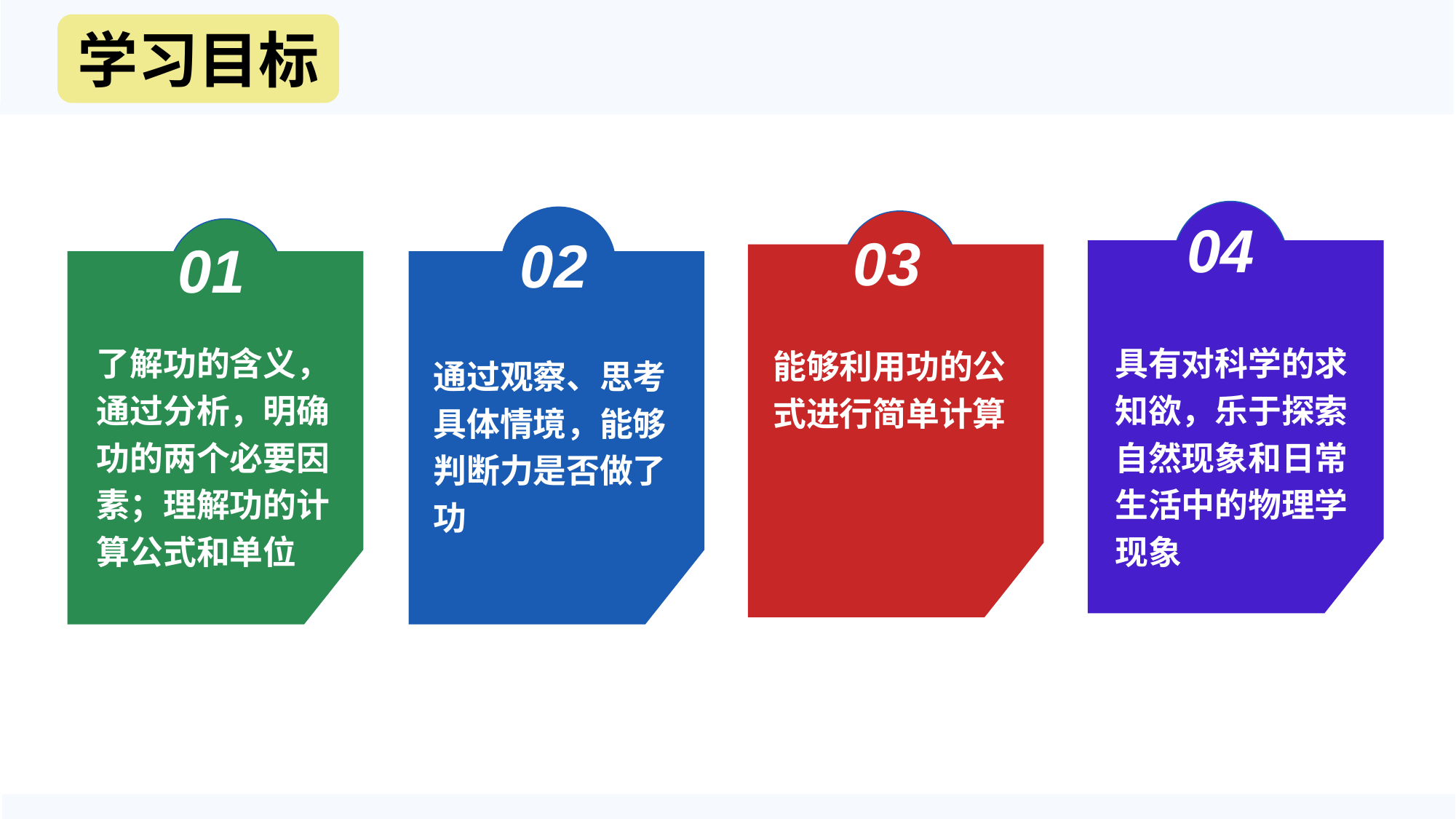

学习目标

04

03
02
01

了解功的含义，通过分析，明确功的两个必要因素；理解功的计算公式和单位
具有对科学的求知欲，乐于探索自然现象和日常生活中的物理学现象
能够利用功的公式进行简单计算
通过观察、思考具体情境，能够判断力是否做了功